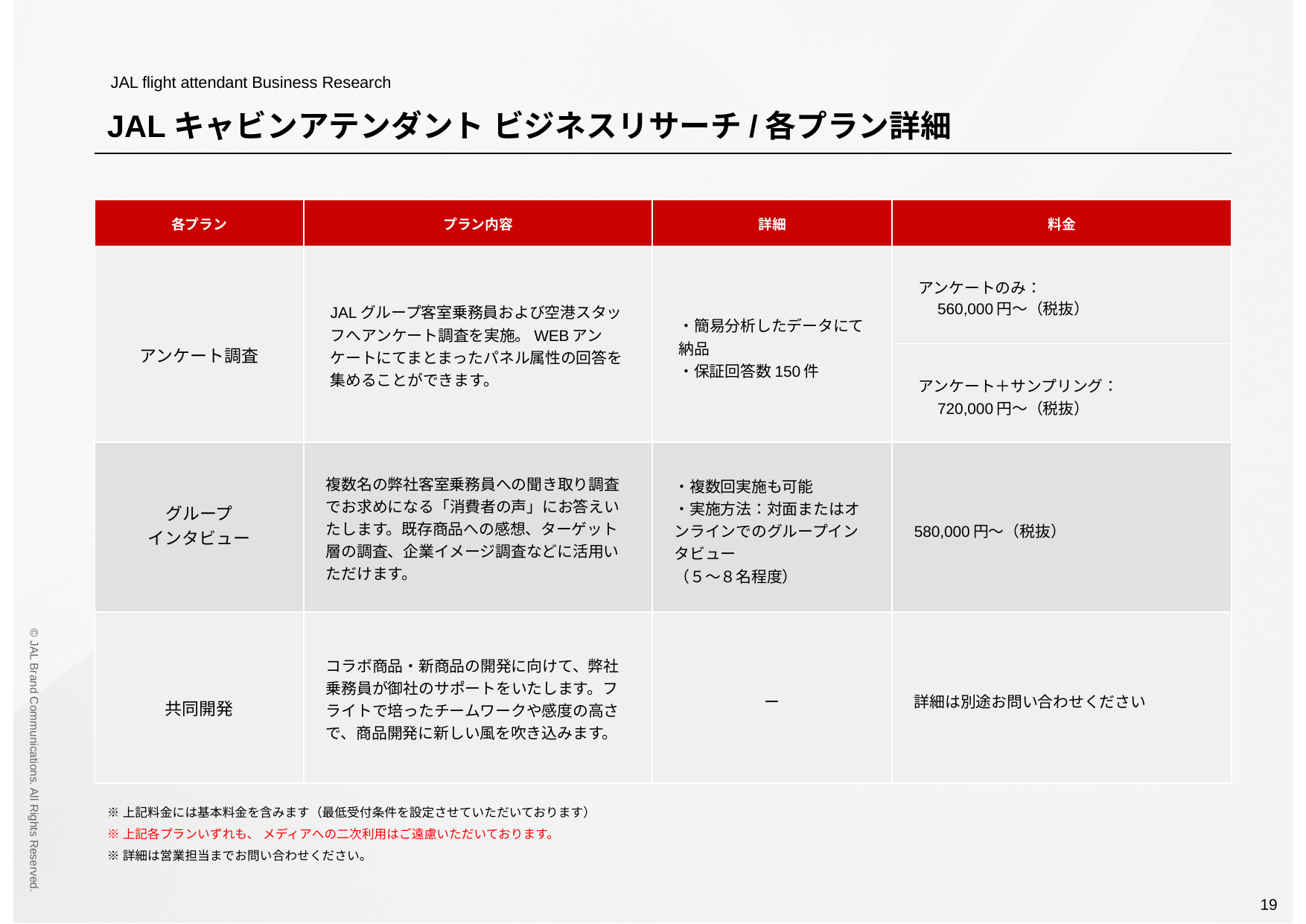

JAL flight attendant Business Research
JALキャビンアテンダント ビジネスリサーチ/各プラン詳細
| 各プラン | プラン内容 | 詳細 | 料金 |
| --- | --- | --- | --- |
| アンケート調査 | JALグループ客室乗務員および空港スタッフへアンケート調査を実施。WEBアンケートにてまとまったパネル属性の回答を集めることができます。 | ・簡易分析したデータにて納品 ・保証回答数150件 | アンケートのみ： 　560,000円〜（税抜） |
|  |  |  | アンケート＋サンプリング： 　720,000円〜（税抜） |
| グループ インタビュー | 複数名の弊社客室乗務員への聞き取り調査でお求めになる「消費者の声」にお答えいたします。既存商品への感想、ターゲット層の調査、企業イメージ調査などに活用いただけます。 | ・複数回実施も可能 ・実施方法：対面またはオンラインでのグループインタビュー （５〜８名程度） | 580,000円〜（税抜） |
| 共同開発 | コラボ商品・新商品の開発に向けて、弊社乗務員が御社のサポートをいたします。フライトで培ったチームワークや感度の高さで、商品開発に新しい風を吹き込みます。 | ー | 詳細は別途お問い合わせください |
※上記料金には基本料金を含みます（最低受付条件を設定させていただいております）
※上記各プランいずれも、 メディアへの二次利用はご遠慮いただいております。
※詳細は営業担当までお問い合わせください。

19